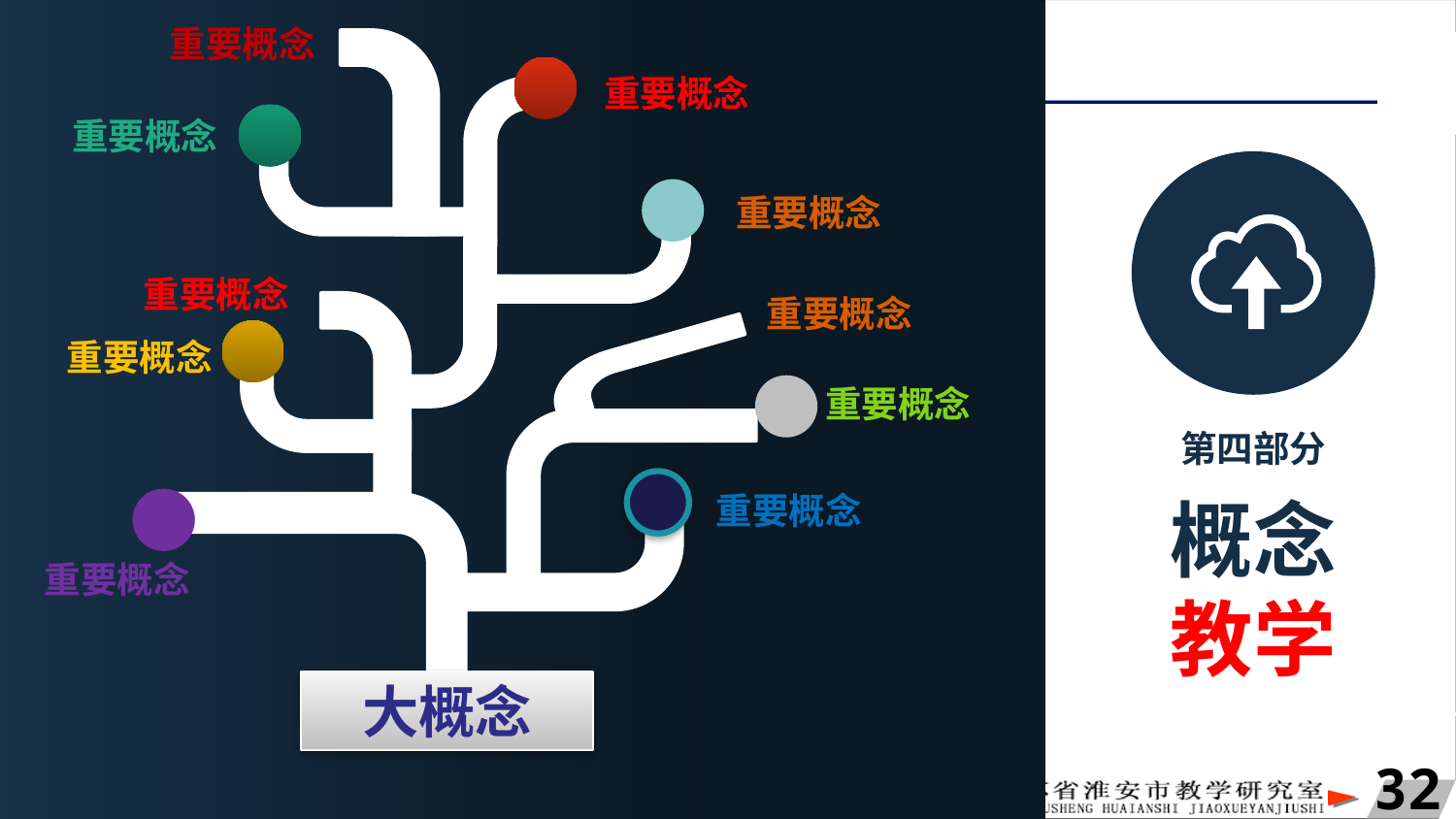

重要概念

重要概念

重要概念

重要概念

重要概念

重要概念

重要概念

重要概念

第四部分

重要概念
概念
教学

重要概念
大概念